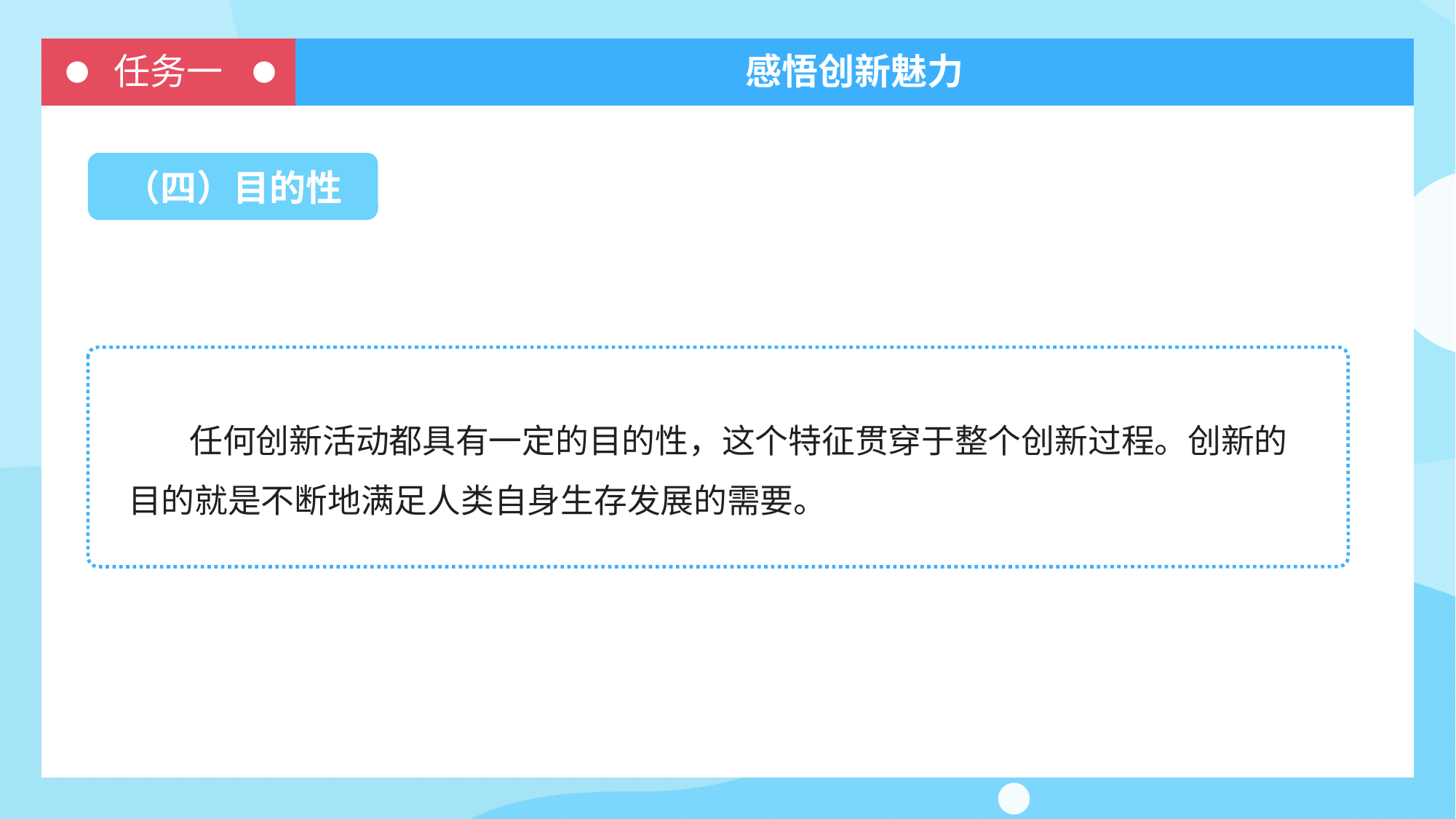

任务一
感悟创新魅力

（四）目的性

       任何创新活动都具有一定的目的性，这个特征贯穿于整个创新过程。创新的目的就是不断地满足人类自身生存发展的需要。